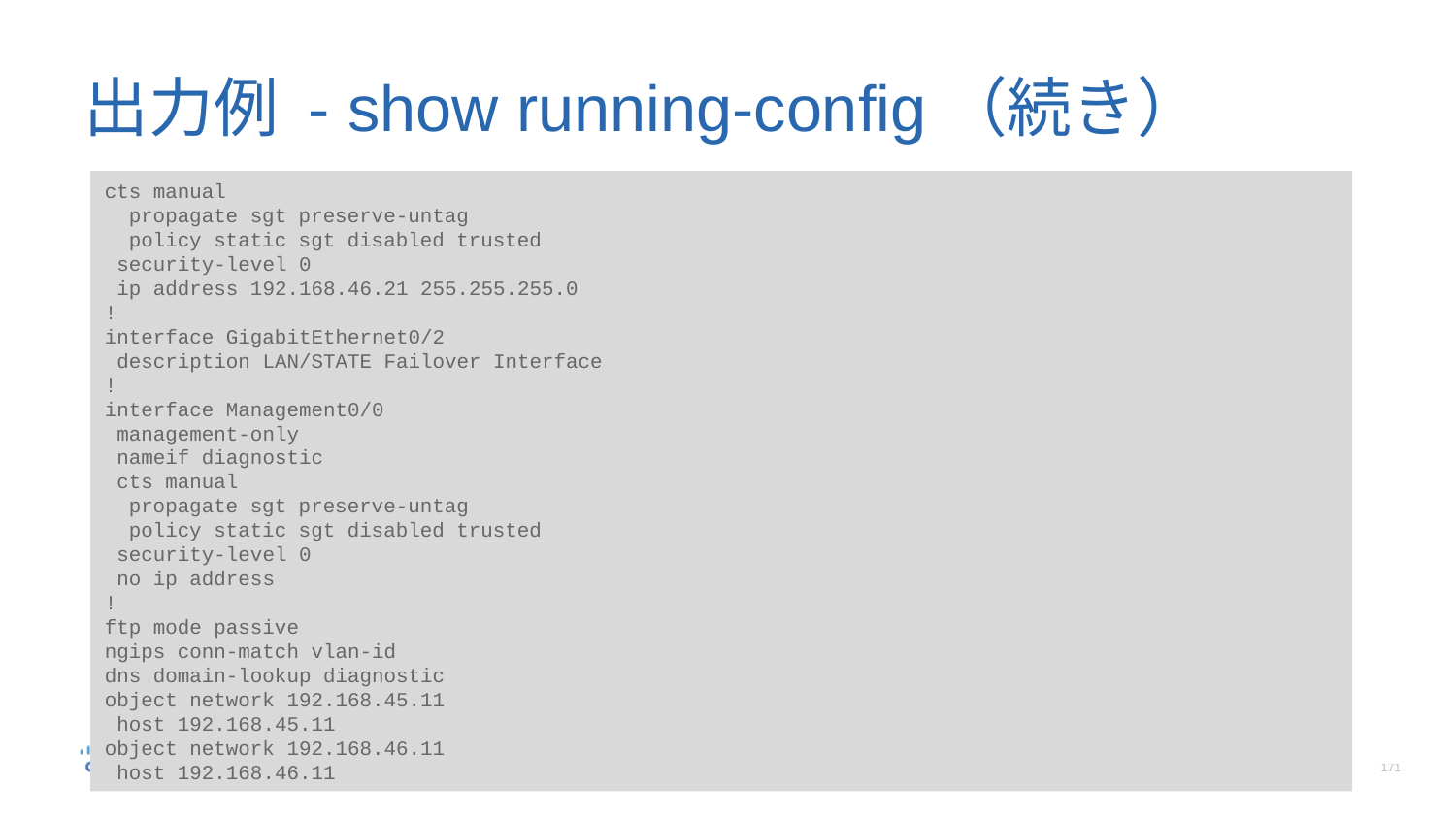

# 出力例 - show running-config（続き）
cts manual
  propagate sgt preserve-untag
  policy static sgt disabled trusted
 security-level 0
 ip address 192.168.46.21 255.255.255.0
!
interface GigabitEthernet0/2
 description LAN/STATE Failover Interface
!
interface Management0/0
 management-only
 nameif diagnostic
 cts manual
  propagate sgt preserve-untag
  policy static sgt disabled trusted
 security-level 0
 no ip address
!
ftp mode passive
ngips conn-match vlan-id
dns domain-lookup diagnostic
object network 192.168.45.11
 host 192.168.45.11
object network 192.168.46.11
 host 192.168.46.11